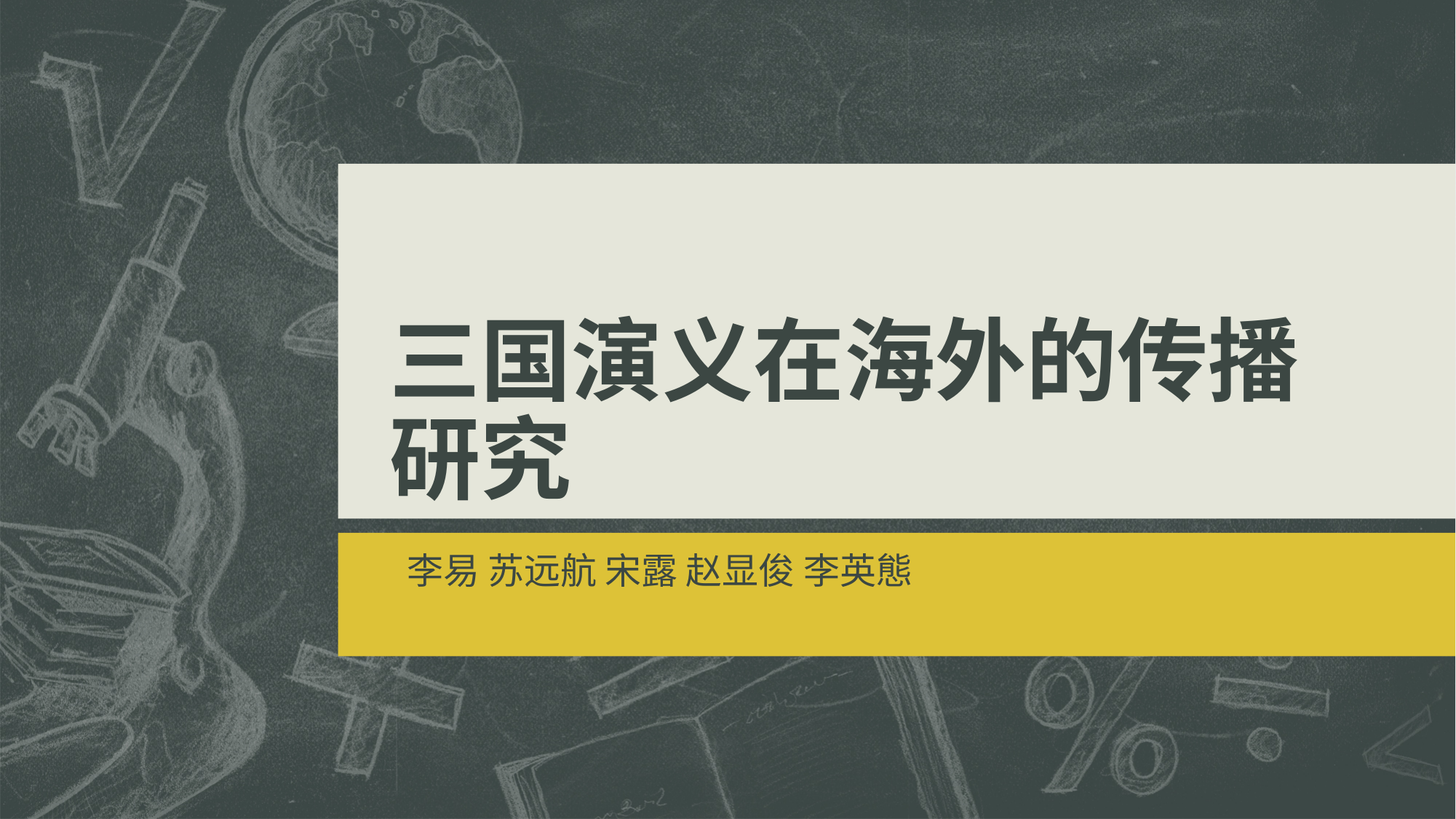

# 三国演义在海外的传播研究
 李易 苏远航 宋露 赵显俊 李英態